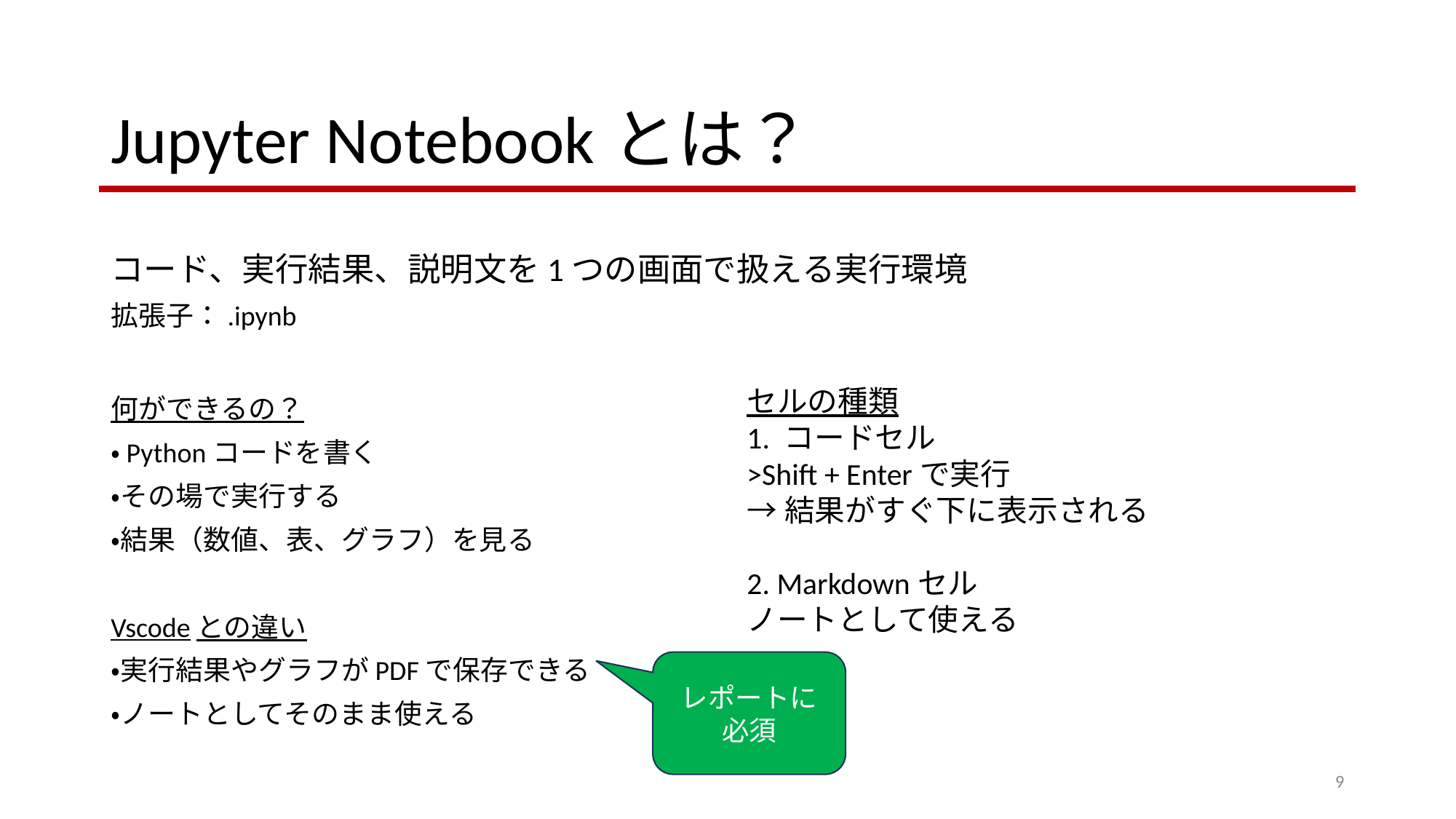

# Jupyter Notebookとは？
コード、実行結果、説明文を1つの画面で扱える実行環境
拡張子：.ipynb

何ができるの？
・Pythonコードを書く
・その場で実行する
・結果（数値、表、グラフ）を見る

Vscodeとの違い
・実行結果やグラフがPDFで保存できる
・ノートとしてそのまま使える
セルの種類
1. コードセル
>Shift + Enterで実行
→結果がすぐ下に表示される

2. Markdownセル
ノートとして使える
レポートに
必須
9